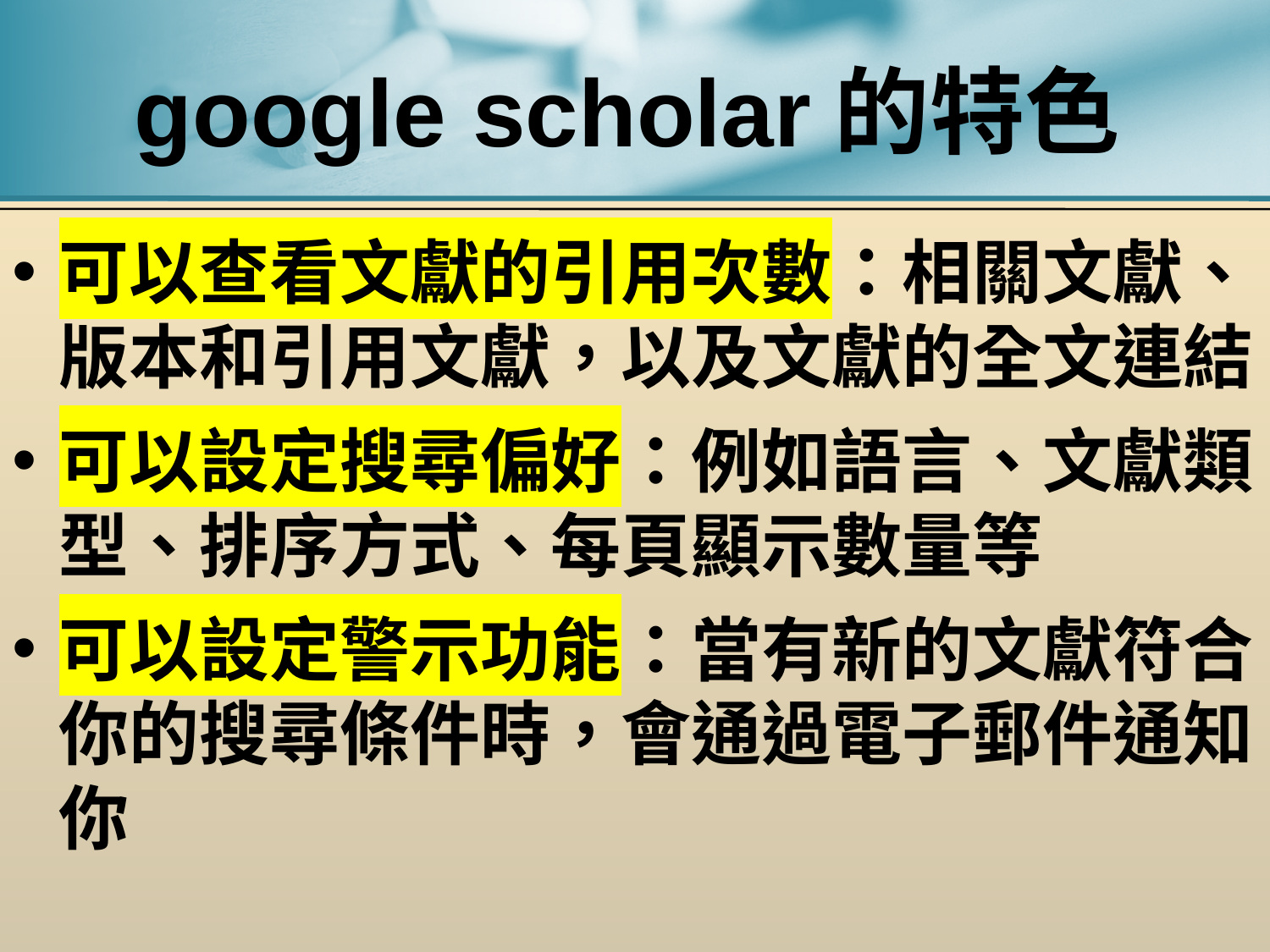

# google scholar的特色
可以查看文獻的引用次數：相關文獻、版本和引用文獻，以及文獻的全文連結
可以設定搜尋偏好：例如語言、文獻類型、排序方式、每頁顯示數量等
可以設定警示功能：當有新的文獻符合你的搜尋條件時，會通過電子郵件通知你